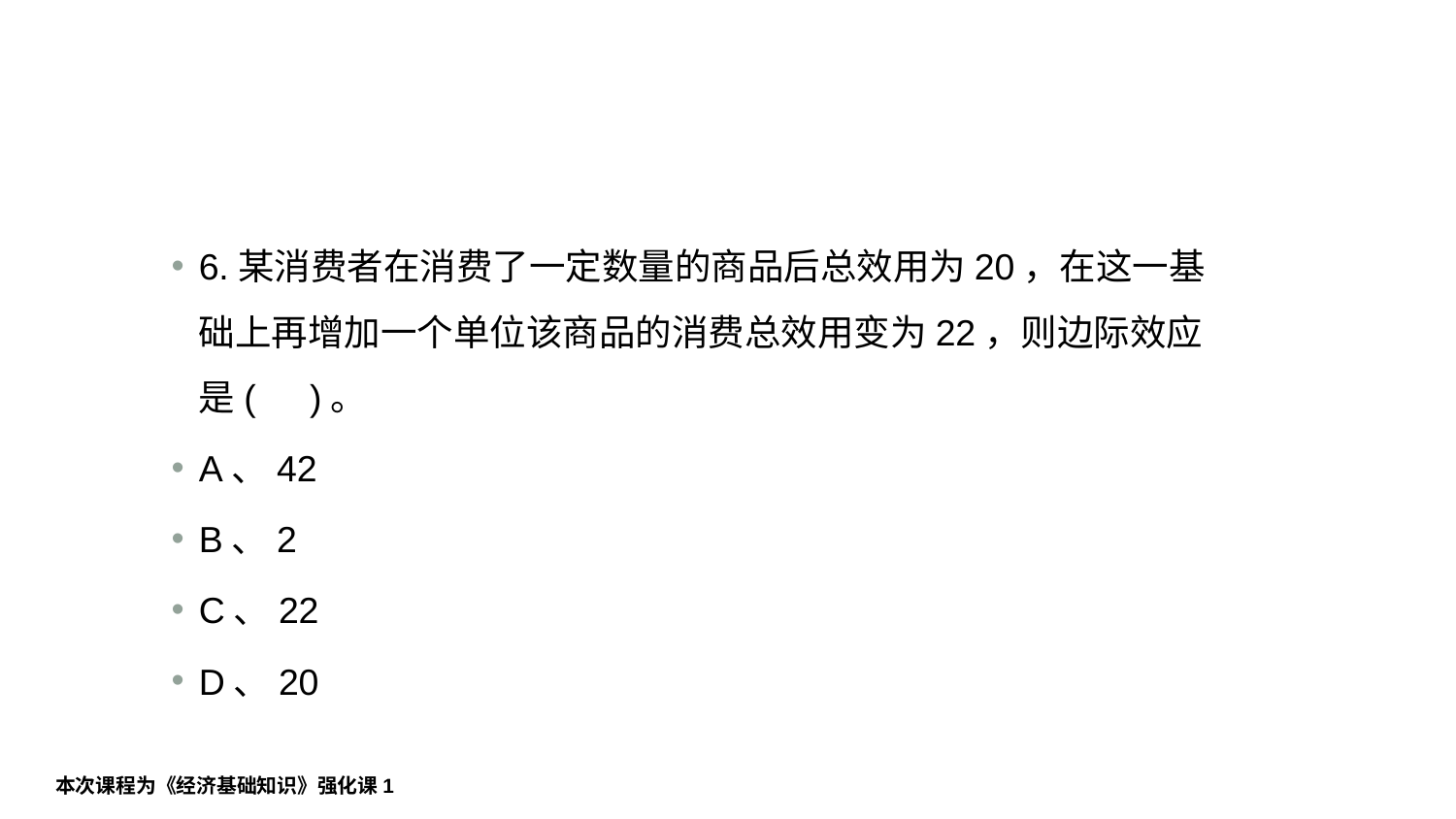

#
6.某消费者在消费了一定数量的商品后总效用为20，在这一基础上再增加一个单位该商品的消费总效用变为22，则边际效应是(　)。
A、42
B、2
C、22
D、20